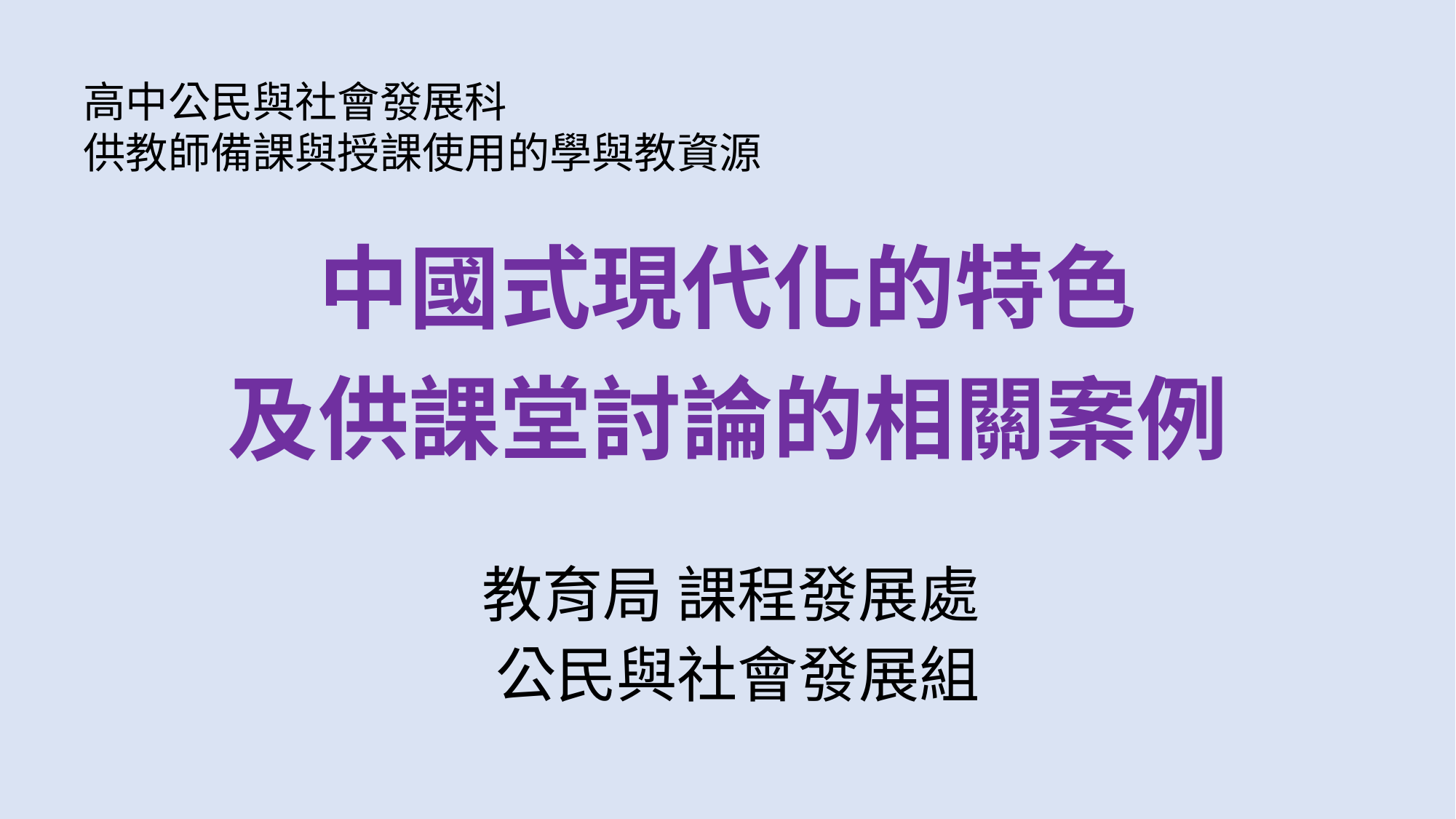

高中公民與社會發展科
供教師備課與授課使用的學與教資源
# 中國式現代化的特色 及供課堂討論的相關案例

教育局 課程發展處
公民與社會發展組